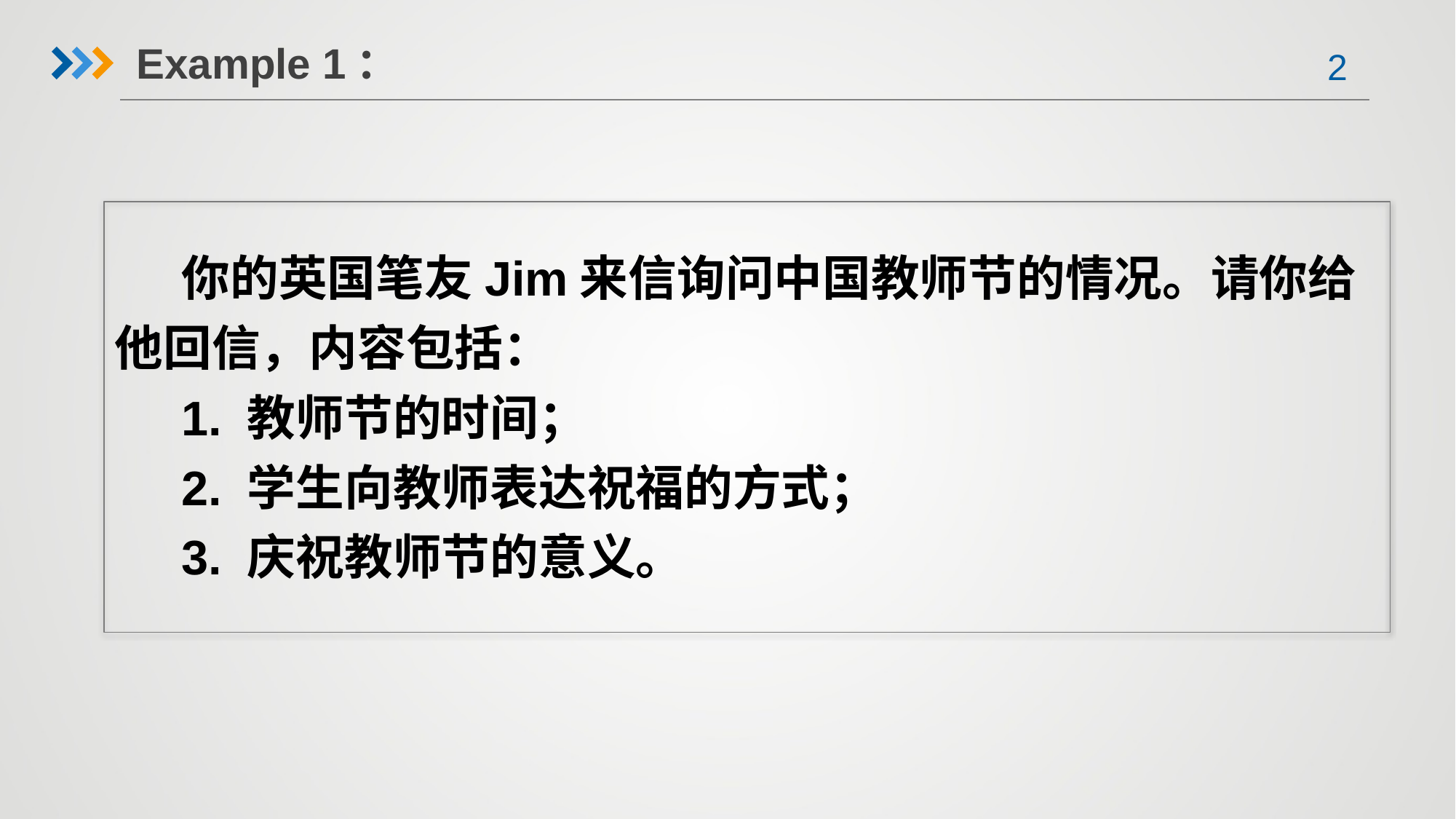

Example 1：

     你的英国笔友Jim来信询问中国教师节的情况。请你给他回信，内容包括：
     1. 教师节的时间；
     2. 学生向教师表达祝福的方式；
     3. 庆祝教师节的意义。